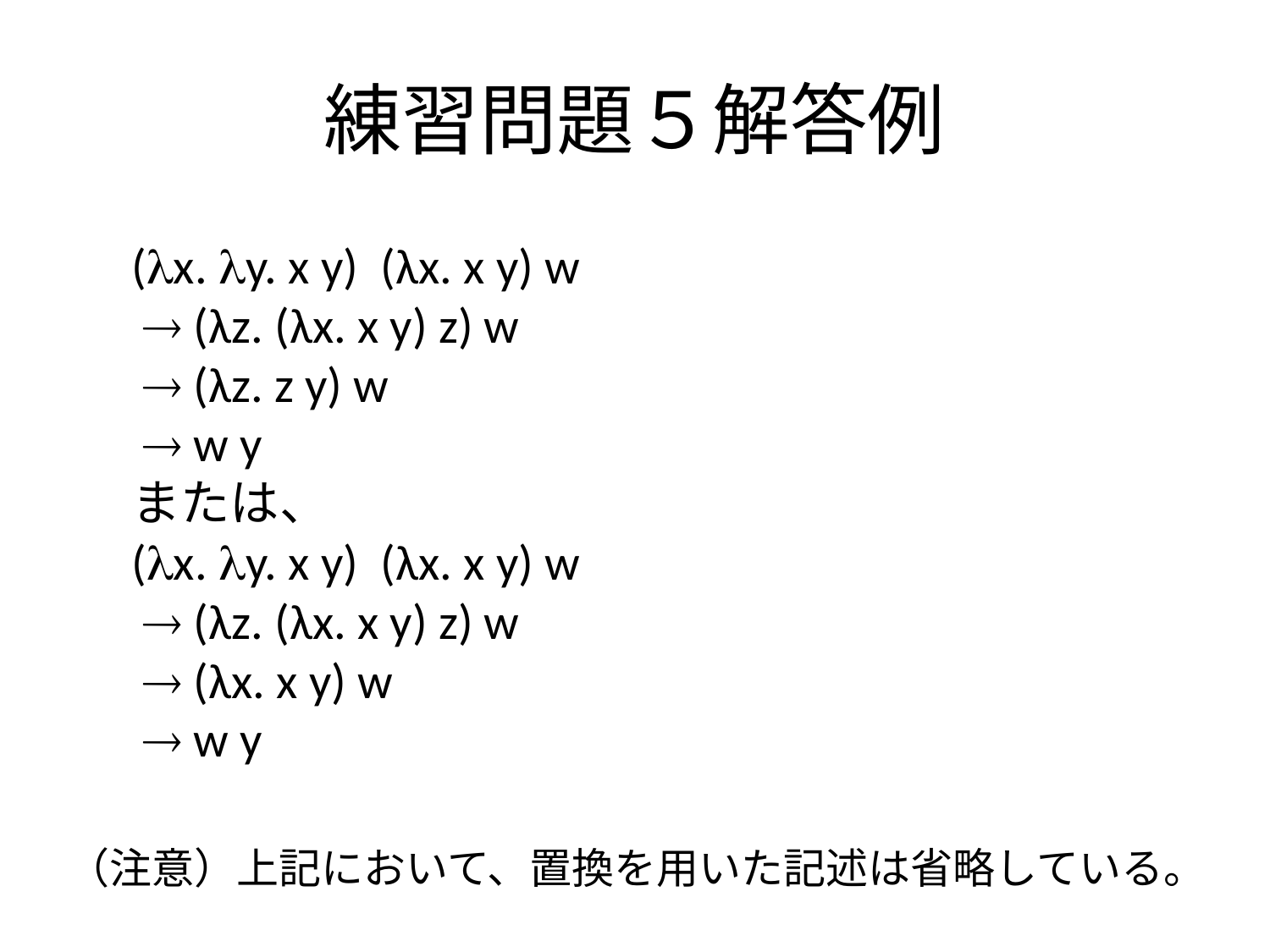

練習問題５解答例
(λx. λy. x y)  (λx. x y) w
 → (λz. (λx. x y) z) w
 → (λz. z y) w
 → w y
または、
(λx. λy. x y)  (λx. x y) w
 → (λz. (λx. x y) z) w
 → (λx. x y) w
 → w y
（注意）上記において、置換を用いた記述は省略している。